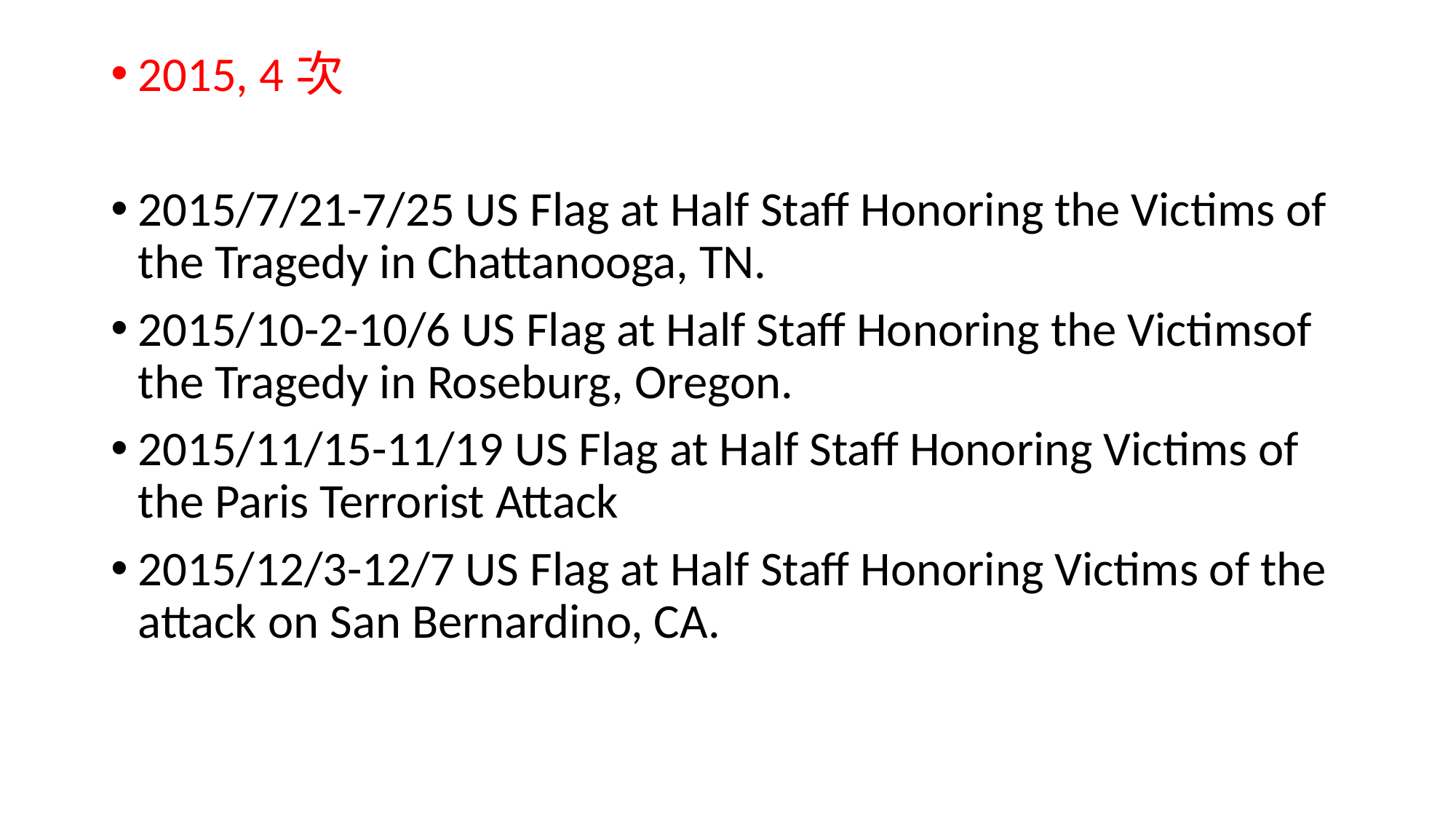

2015, 4次

2015/7/21-7/25 US Flag at Half Staff Honoring the Victims of the Tragedy in Chattanooga, TN.
2015/10-2-10/6 US Flag at Half Staff Honoring the Victimsof the Tragedy in Roseburg, Oregon.
2015/11/15-11/19 US Flag at Half Staff Honoring Victims of the Paris Terrorist Attack
2015/12/3-12/7 US Flag at Half Staff Honoring Victims of the attack on San Bernardino, CA.
#